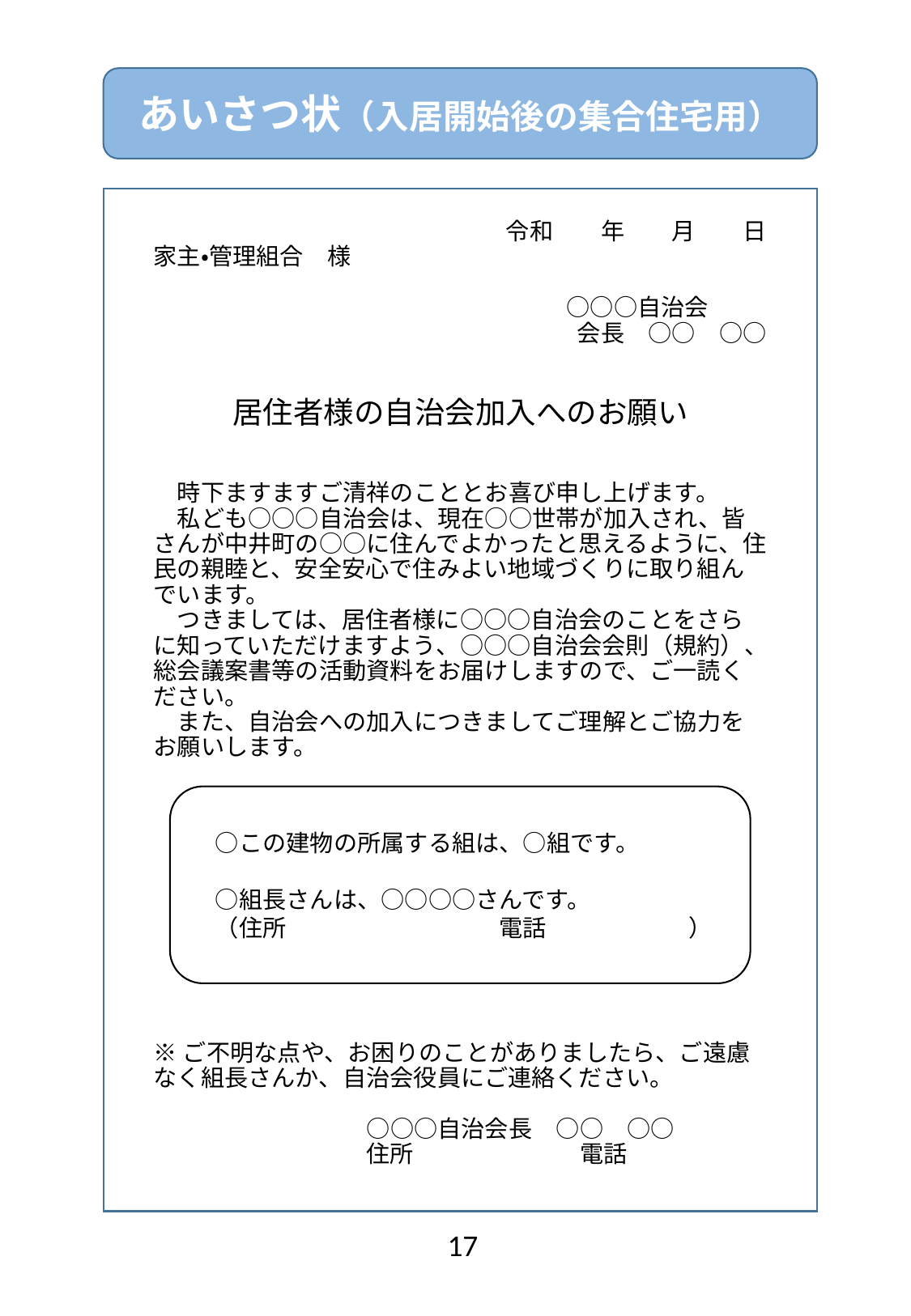

あいさつ状（入居開始後の集合住宅用）

　令和　　年　　月　　日
家主・管理組合　様

　　　　　　　　　　　　　　　　○○○自治会
会長　○○　○○

居住者様の自治会加入へのお願い

　時下ますますご清祥のこととお喜び申し上げます。
　私ども○○○自治会は、現在○○世帯が加入され、皆さんが中井町の○○に住んでよかったと思えるように、住民の親睦と、安全安心で住みよい地域づくりに取り組んでいます。
　つきましては、居住者様に○○○自治会のことをさらに知っていただけますよう、○○○自治会会則（規約）、総会議案書等の活動資料をお届けしますので、ご一読ください。
　また、自治会への加入につきましてご理解とご協力をお願いします。

※ご不明な点や、お困りのことがありましたら、ご遠慮なく組長さんか、自治会役員にご連絡ください。

　　　　　　　　　○○○自治会長　○○　○○
　　　　　　　　　住所　　　　　　　電話

　○この建物の所属する組は、○組です。

　○組長さんは、○○○○さんです。
　（住所　　　　　　　　　電話　　　　　　）
17